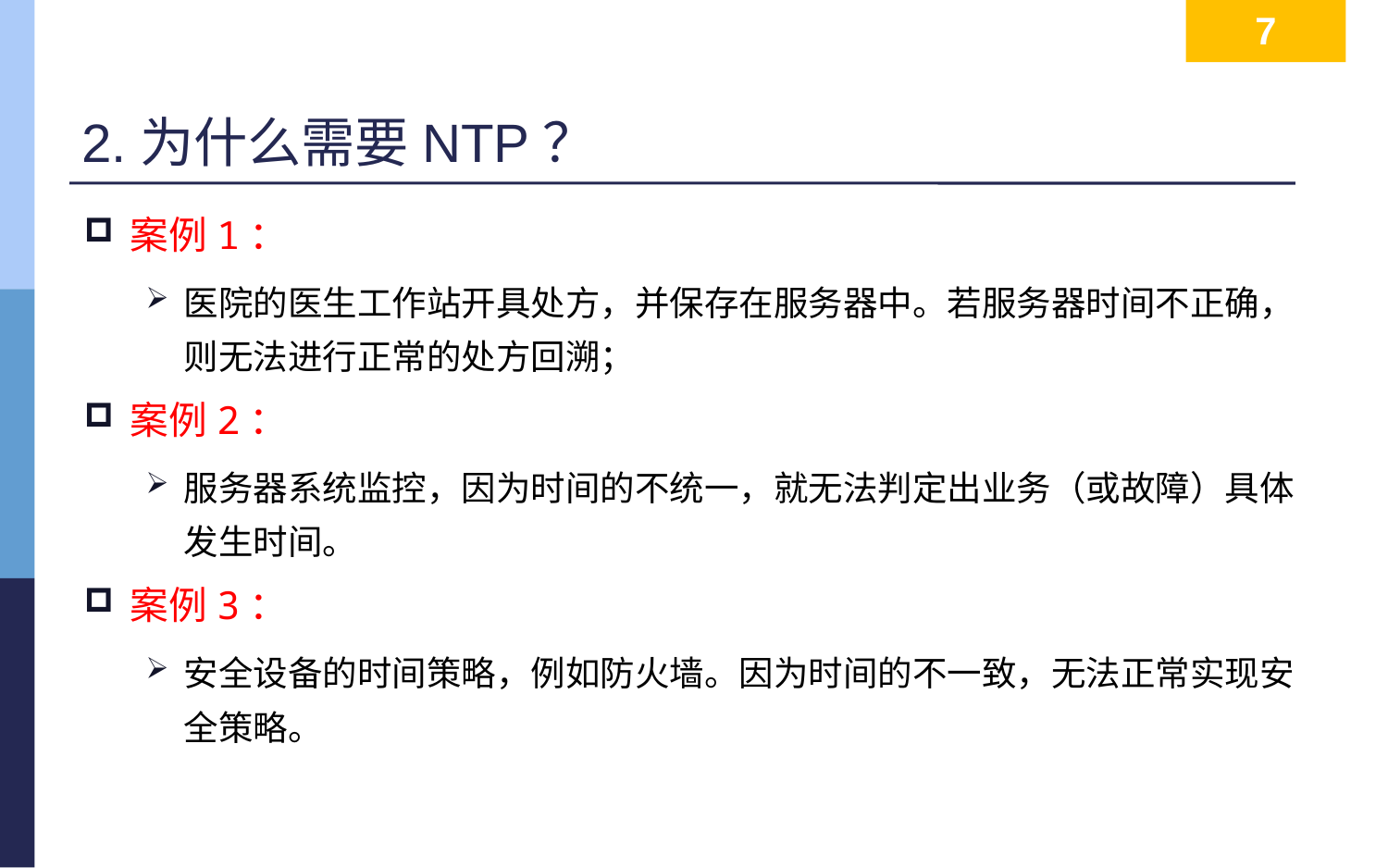

7
# 2.为什么需要NTP？

案例1：
医院的医生工作站开具处方，并保存在服务器中。若服务器时间不正确，则无法进行正常的处方回溯；
案例2：
服务器系统监控，因为时间的不统一，就无法判定出业务（或故障）具体发生时间。
案例3：
安全设备的时间策略，例如防火墙。因为时间的不一致，无法正常实现安全策略。